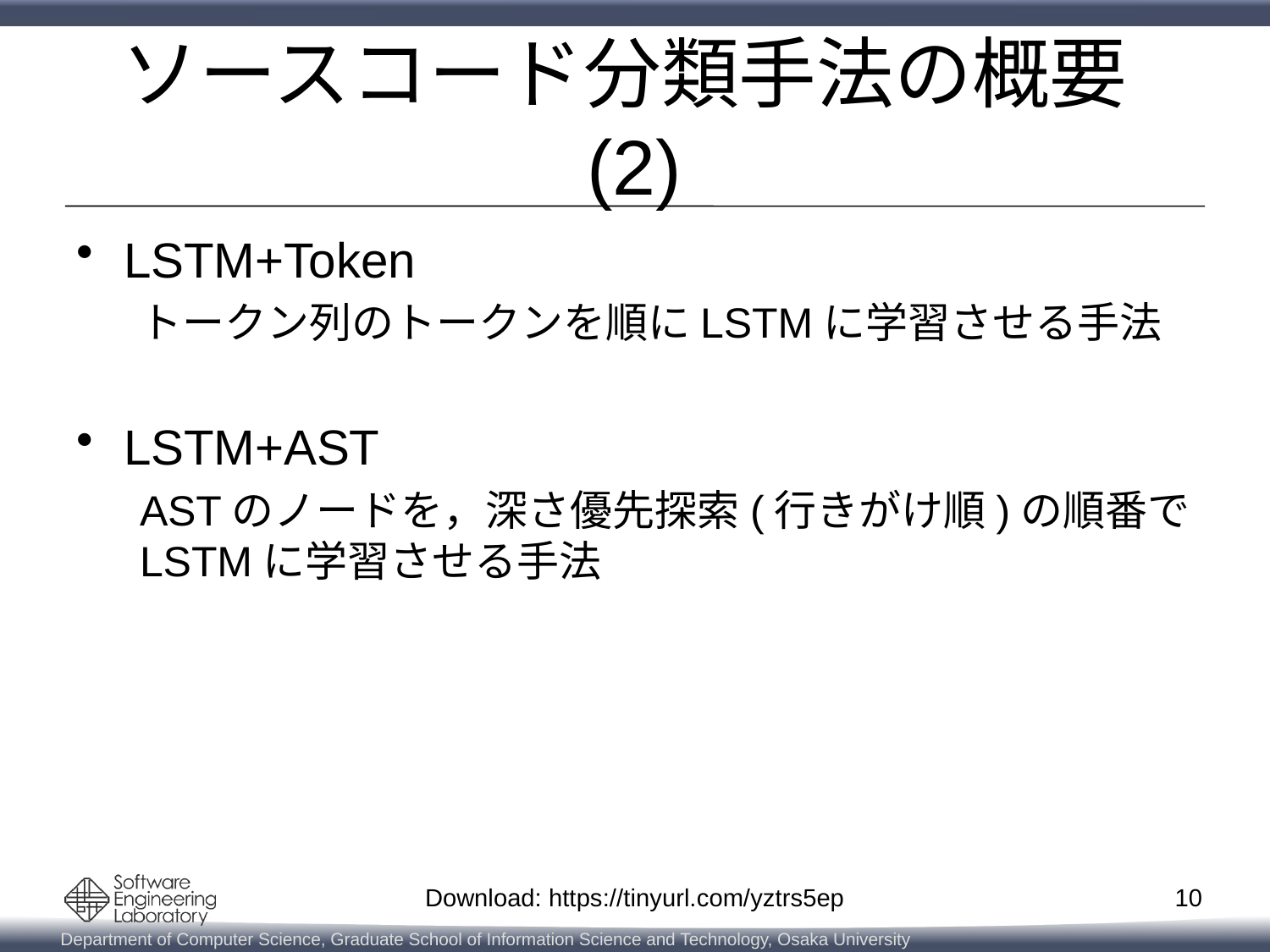

# ソースコード分類手法の概要(2)
LSTM+Token
トークン列のトークンを順にLSTMに学習させる手法

LSTM+AST
ASTのノードを，深さ優先探索(行きがけ順)の順番で
LSTMに学習させる手法

10
Download: https://tinyurl.com/yztrs5ep